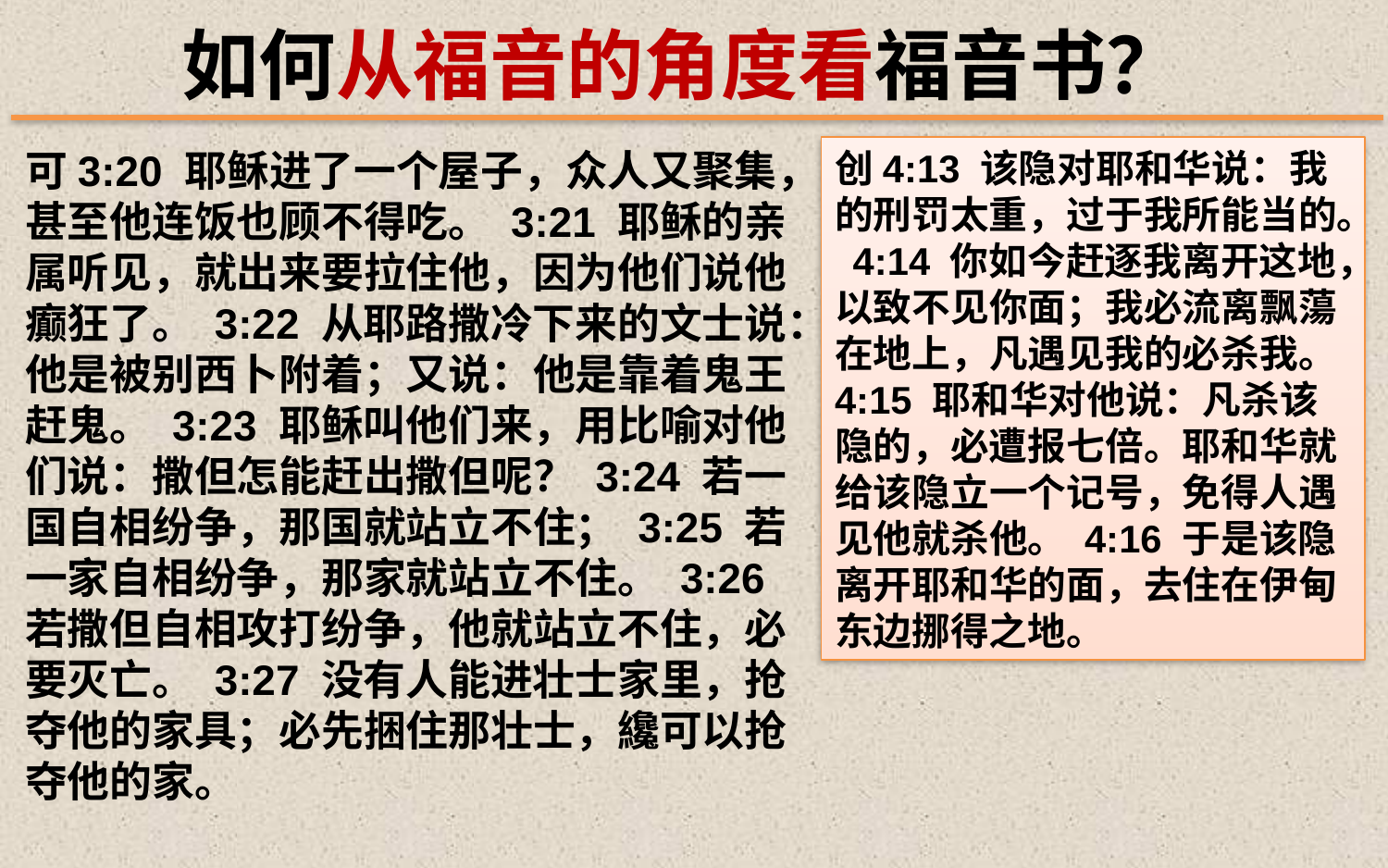

如何从福音的角度看福音书？
创4:13 该隐对耶和华说：我的刑罚太重，过于我所能当的。 4:14 你如今赶逐我离开这地，以致不见你面；我必流离飘蕩在地上，凡遇见我的必杀我。 4:15 耶和华对他说：凡杀该隐的，必遭报七倍。耶和华就给该隐立一个记号，免得人遇见他就杀他。 4:16 于是该隐离开耶和华的面，去住在伊甸东边挪得之地。
可3:20 耶稣进了一个屋子，众人又聚集，甚至他连饭也顾不得吃。 3:21 耶稣的亲属听见，就出来要拉住他，因为他们说他癫狂了。 3:22 从耶路撒冷下来的文士说：他是被别西卜附着；又说：他是靠着鬼王赶鬼。 3:23 耶稣叫他们来，用比喻对他们说：撒但怎能赶出撒但呢？ 3:24 若一国自相纷争，那国就站立不住； 3:25 若一家自相纷争，那家就站立不住。 3:26 若撒但自相攻打纷争，他就站立不住，必要灭亡。 3:27 没有人能进壮士家里，抢夺他的家具；必先捆住那壮士，纔可以抢夺他的家。